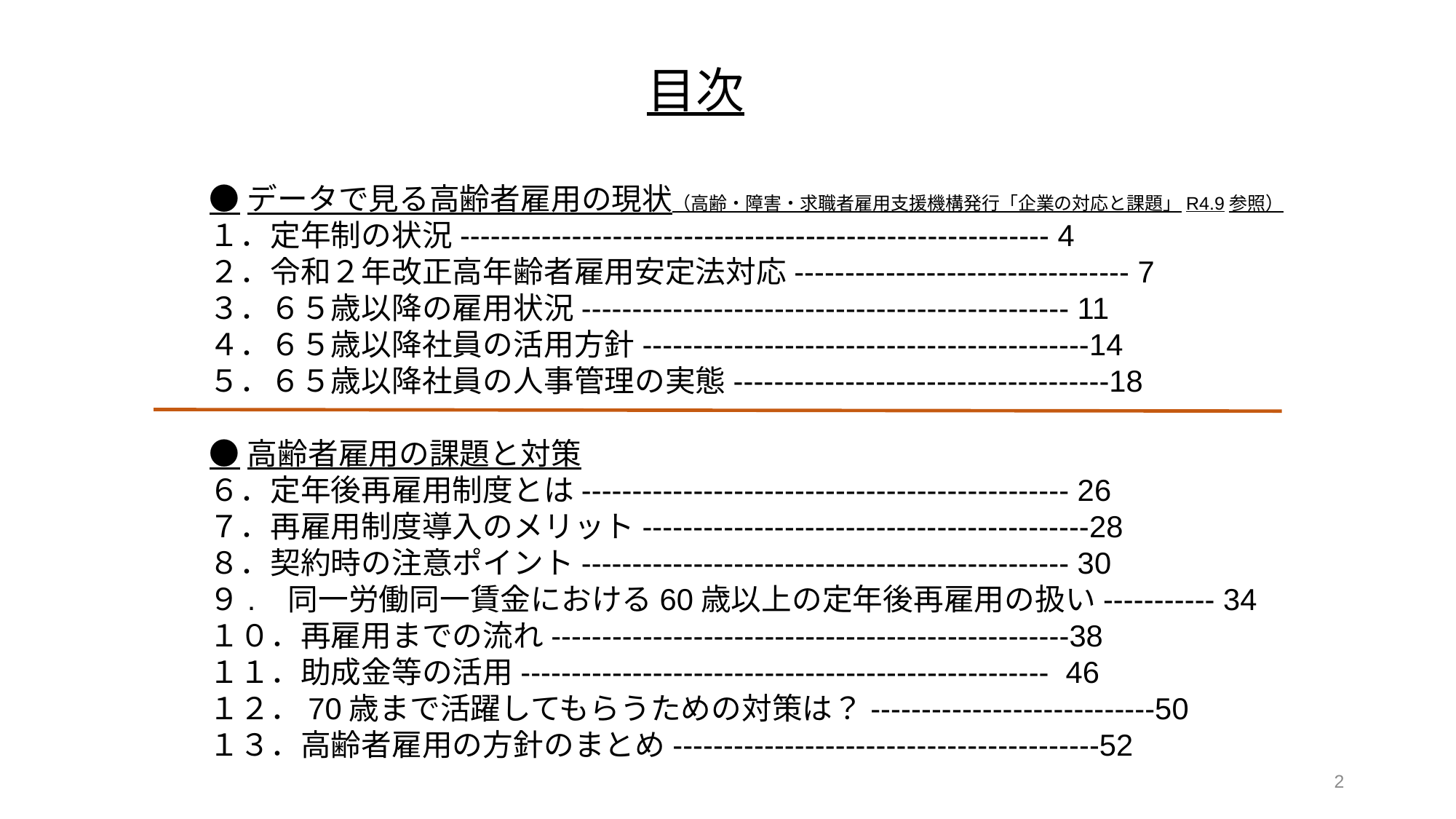

目次
●データで見る高齢者雇用の現状（高齢・障害・求職者雇用支援機構発行「企業の対応と課題」R4.9参照）
１．定年制の状況---------------------------------------------------------- 4
２．令和２年改正高年齢者雇用安定法対応--------------------------------- 7
３．６５歳以降の雇用状況------------------------------------------------ 11
４．６５歳以降社員の活用方針--------------------------------------------14
５．６５歳以降社員の人事管理の実態-------------------------------------18

●高齢者雇用の課題と対策
６．定年後再雇用制度とは------------------------------------------------ 26
７．再雇用制度導入のメリット--------------------------------------------28
８．契約時の注意ポイント------------------------------------------------ 30
９.   同一労働同一賃金における60歳以上の定年後再雇用の扱い----------- 34
１０．再雇用までの流れ---------------------------------------------------38
１１．助成金等の活用----------------------------------------------------  46
１２．70歳まで活躍してもらうための対策は？----------------------------50
１３．高齢者雇用の方針のまとめ------------------------------------------52
2